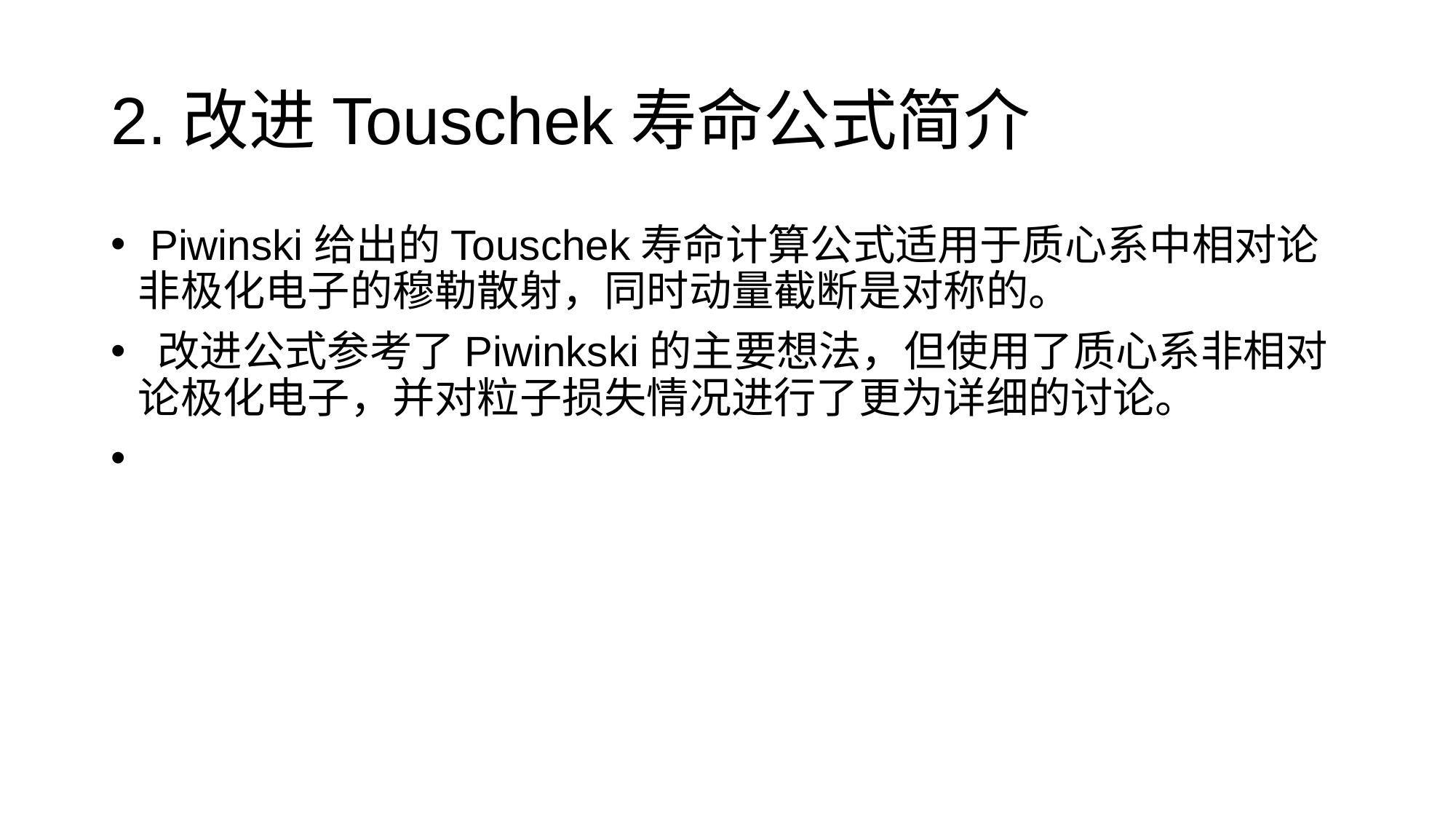

# 2.改进Touschek寿命公式简介
 Piwinski给出的Touschek寿命计算公式适用于质心系中相对论非极化电子的穆勒散射，同时动量截断是对称的。
 改进公式参考了Piwinkski的主要想法，但使用了质心系非相对论极化电子，并对粒子损失情况进行了更为详细的讨论。